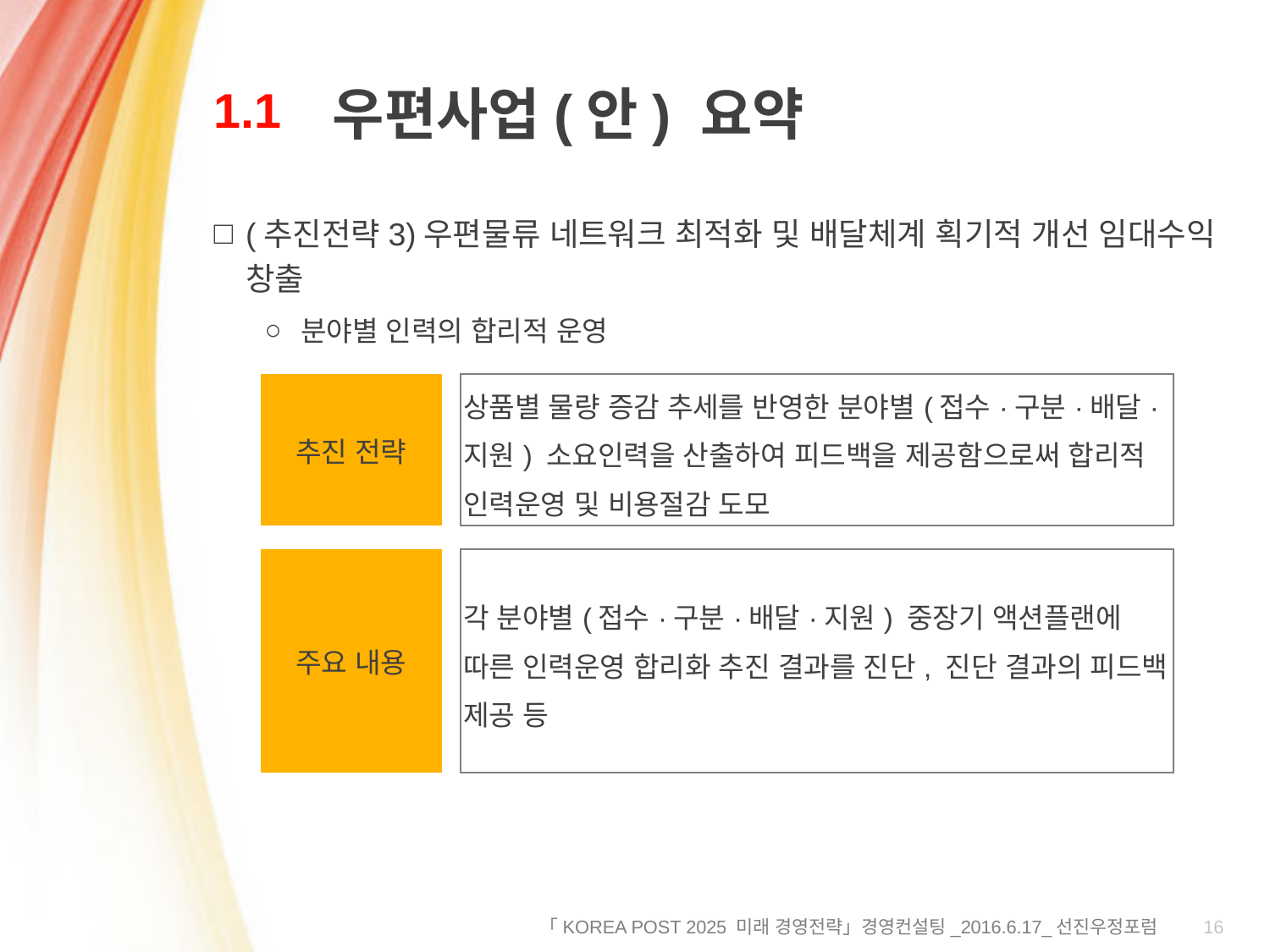

# 1.1
우편사업(안) 요약
(추진전략3)우편물류 네트워크 최적화 및 배달체계 획기적 개선 임대수익 창출
분야별 인력의 합리적 운영
| 추진 전략 |  | 상품별 물량 증감 추세를 반영한 분야별(접수·구분·배달·지원) 소요인력을 산출하여 피드백을 제공함으로써 합리적 인력운영 및 비용절감 도모 |
| --- | --- | --- |
|  |  |  |
| 주요 내용 |  | 각 분야별(접수·구분·배달·지원) 중장기 액션플랜에 따른 인력운영 합리화 추진 결과를 진단, 진단 결과의 피드백 제공 등 |
16